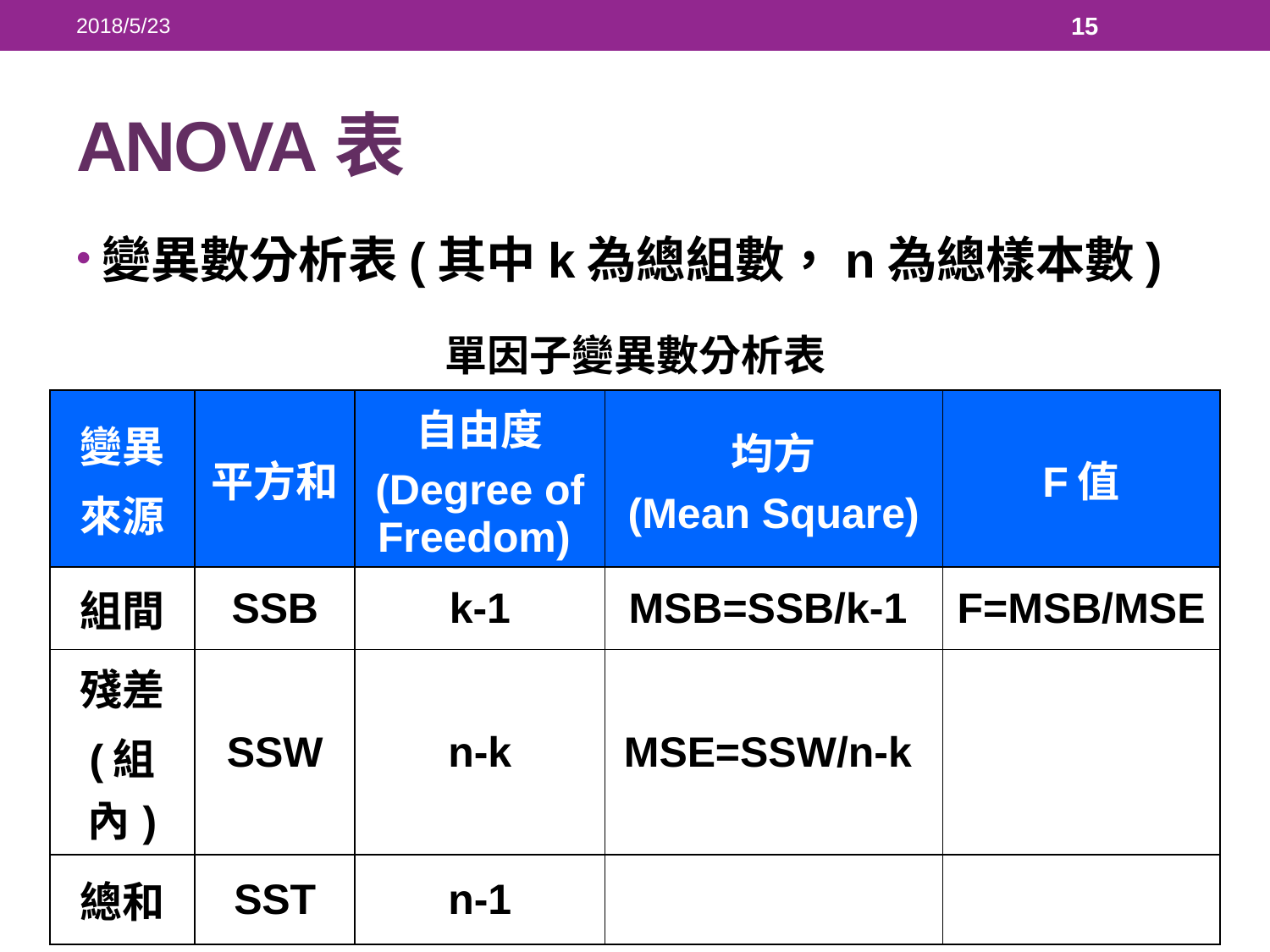

2018/5/23
15
# ANOVA表
變異數分析表(其中k為總組數，n為總樣本數)
| 單因子變異數分析表 |  |  |  |  |
| --- | --- | --- | --- | --- |
| 變異 來源 | 平方和 | 自由度 (Degree of Freedom) | 均方 (Mean Square) | F值 |
| 組間 | SSB | k-1 | MSB=SSB/k-1 | F=MSB/MSE |
| 殘差 (組內) | SSW | n-k | MSE=SSW/n-k |  |
| 總和 | SST | n-1 |  |  |